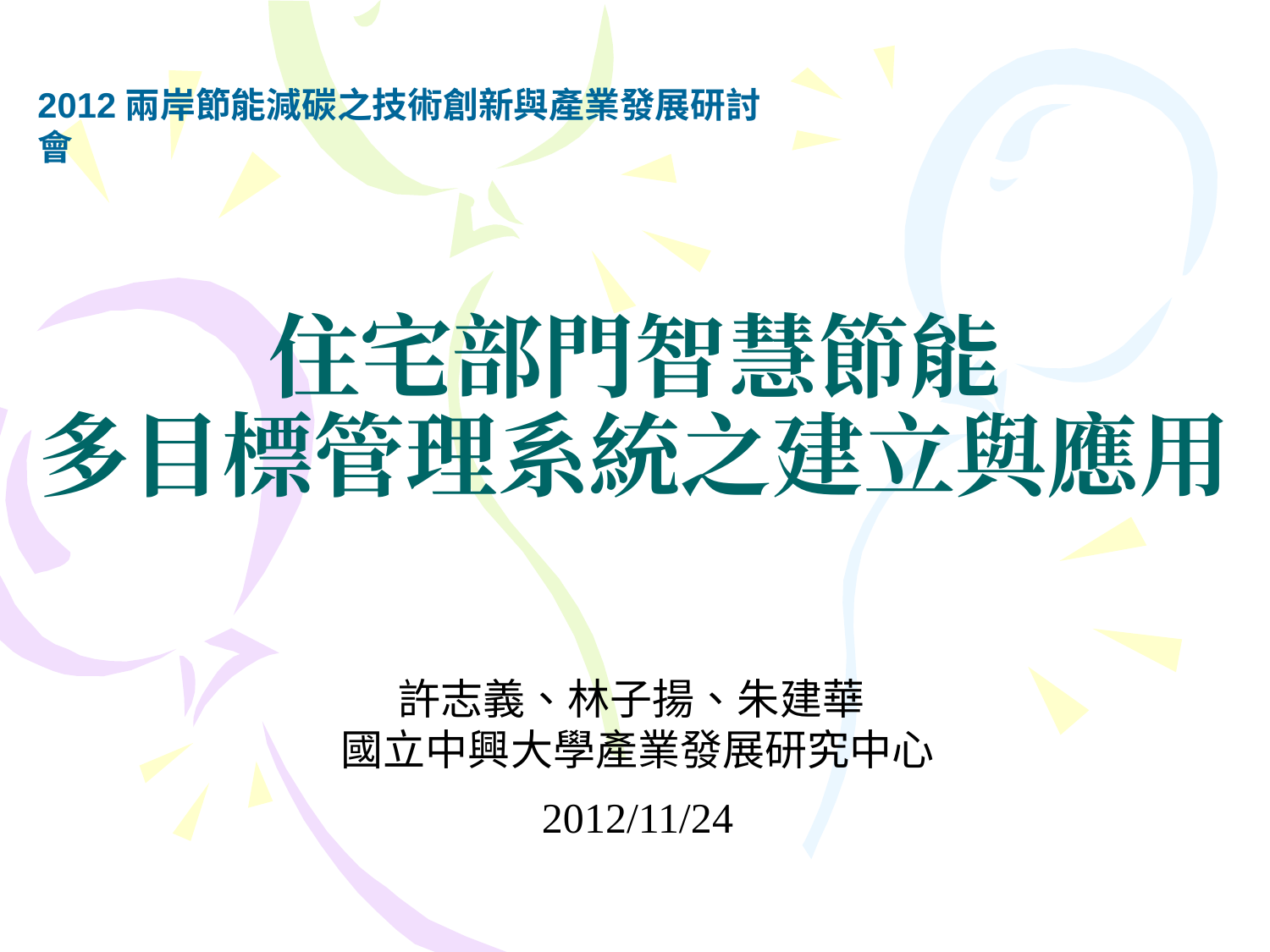

2012兩岸節能減碳之技術創新與產業發展研討會
# 住宅部門智慧節能 多目標管理系統之建立與應用
許志義、林子揚、朱建華
國立中興大學產業發展研究中心

2012/11/24